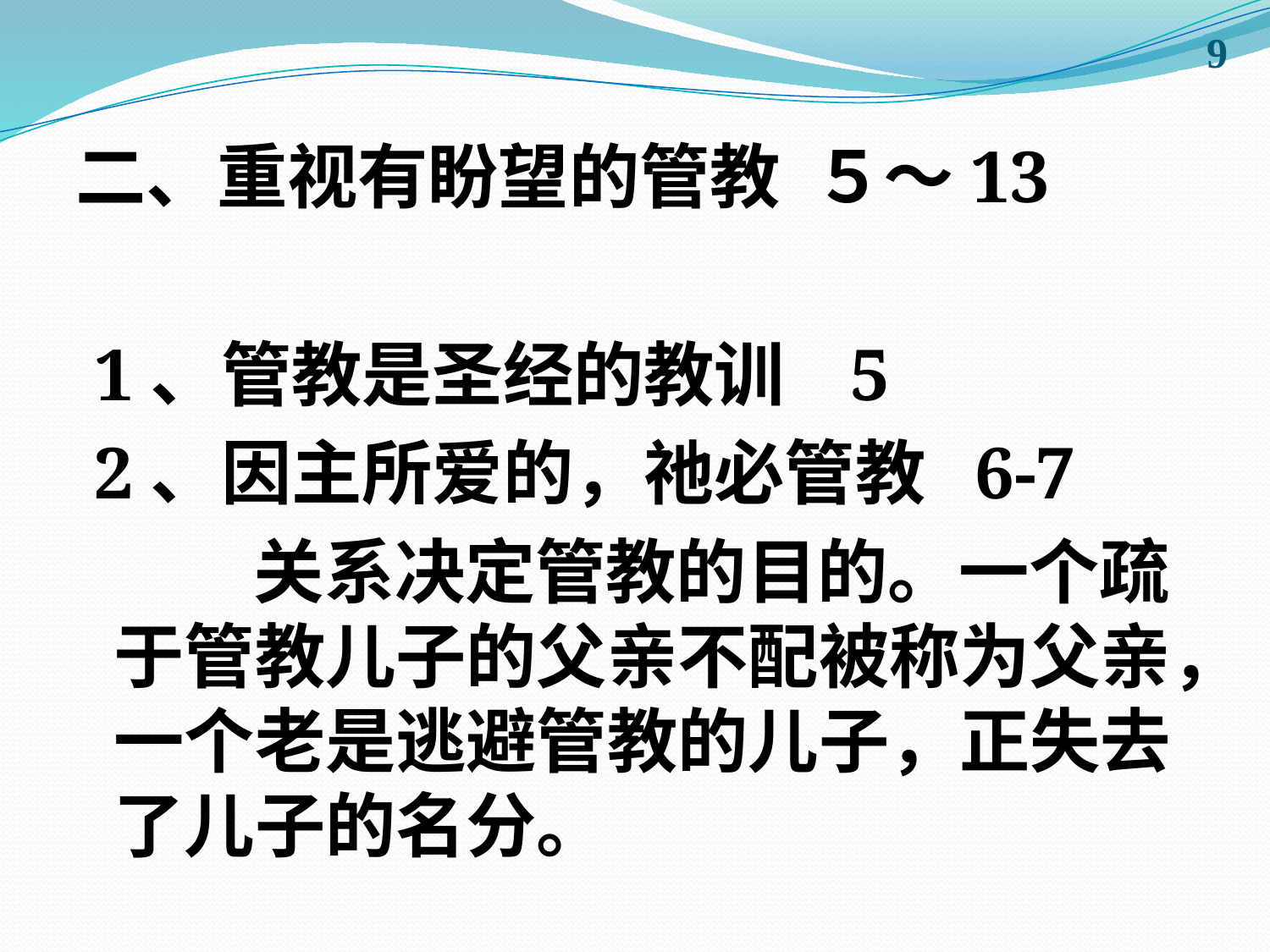

9
二、重视有盼望的管教  ５～13

 1、管教是圣经的教训   5
 2、因主所爱的，祂必管教  6-7
          关系决定管教的目的。一个疏于管教儿子的父亲不配被称为父亲，一个老是逃避管教的儿子，正失去了儿子的名分。